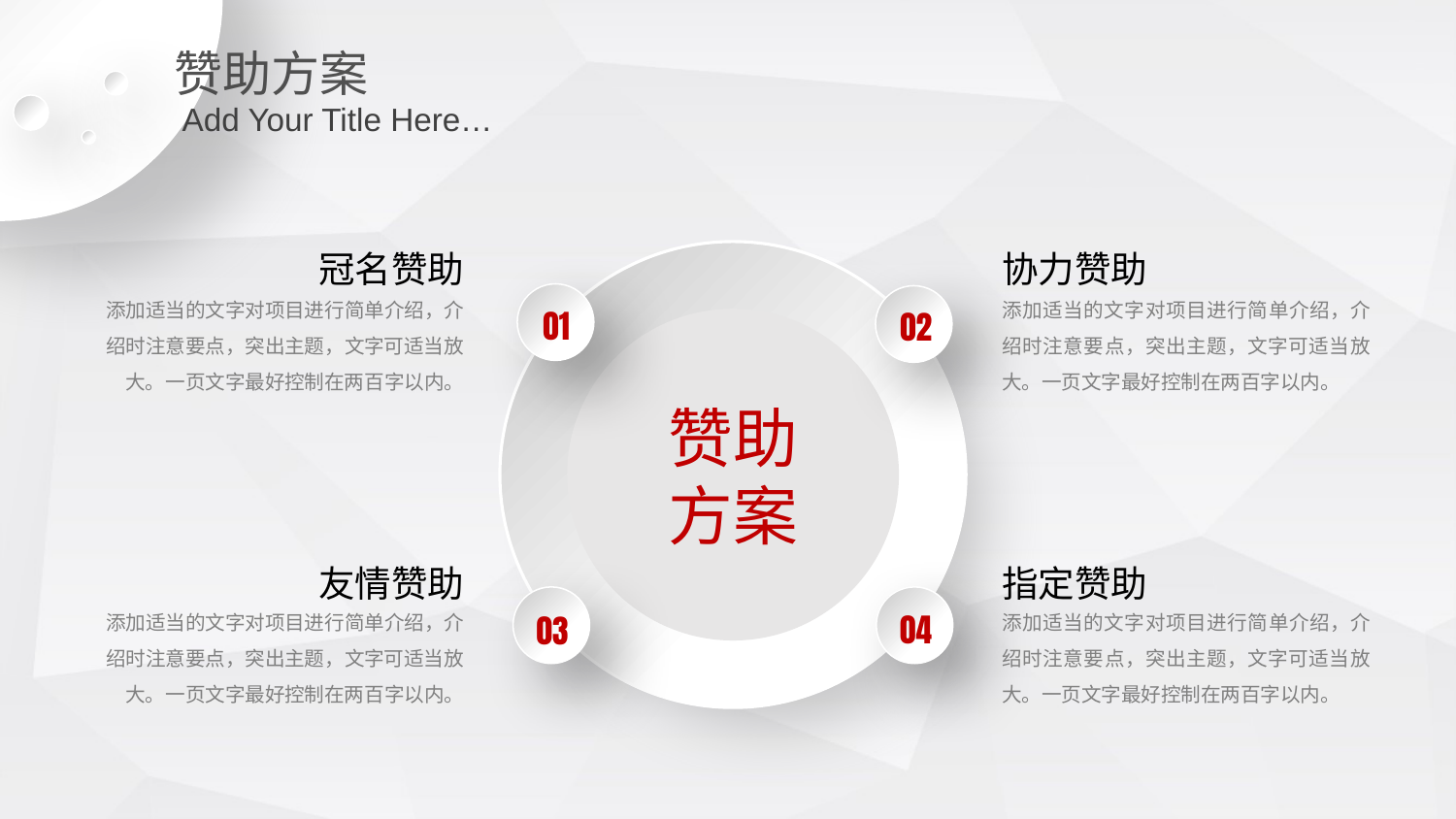

赞助方案

Add Your Title Here…

冠名赞助
协力赞助

添加适当的文字对项目进行简单介绍，介绍时注意要点，突出主题，文字可适当放大。一页文字最好控制在两百字以内。
添加适当的文字对项目进行简单介绍，介绍时注意要点，突出主题，文字可适当放大。一页文字最好控制在两百字以内。

01
02
赞助
方案
友情赞助
指定赞助

添加适当的文字对项目进行简单介绍，介绍时注意要点，突出主题，文字可适当放大。一页文字最好控制在两百字以内。
添加适当的文字对项目进行简单介绍，介绍时注意要点，突出主题，文字可适当放大。一页文字最好控制在两百字以内。
04
03